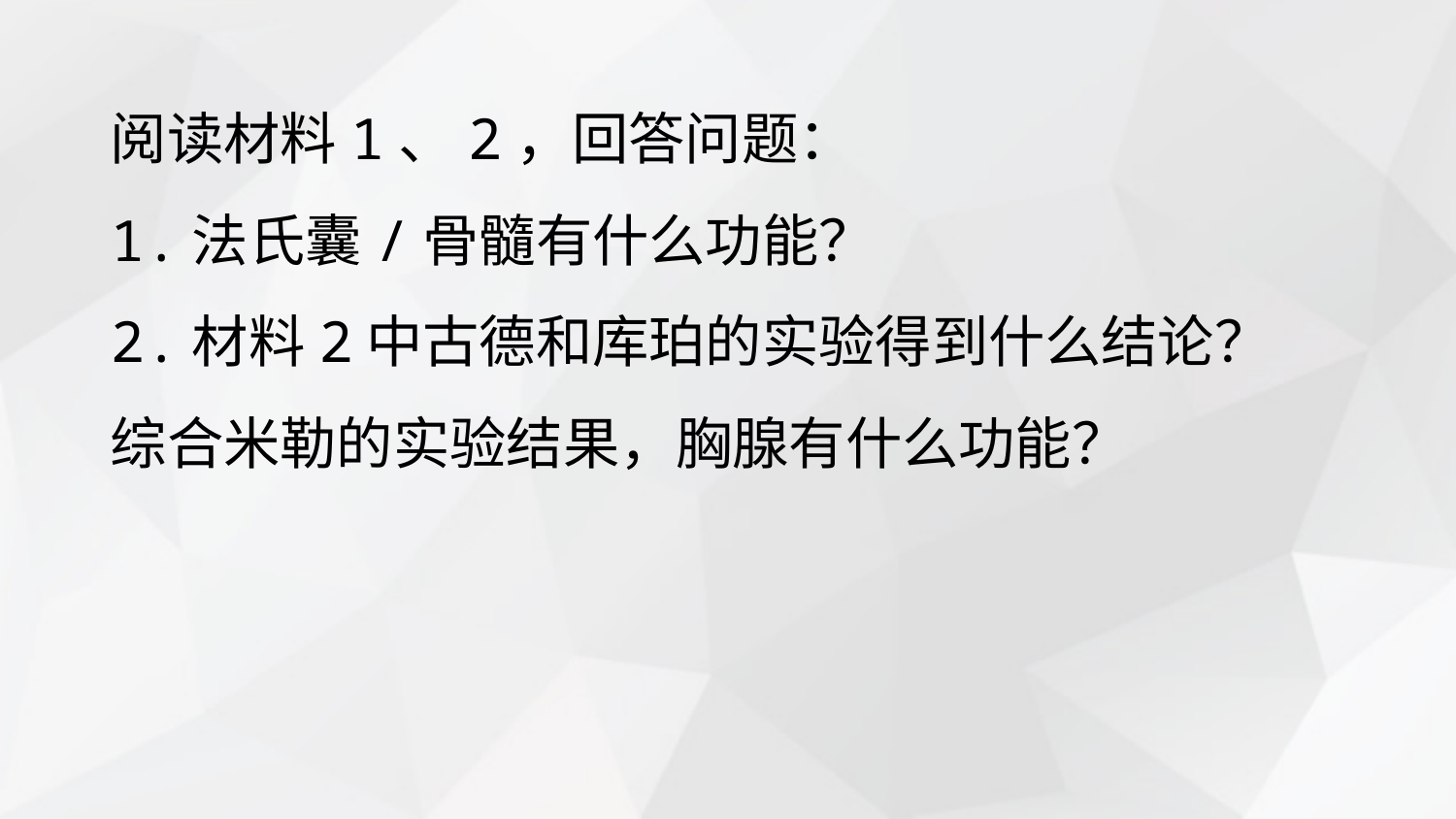

阅读材料1、2，回答问题：
1.法氏囊/骨髓有什么功能？
2.材料2中古德和库珀的实验得到什么结论？综合米勒的实验结果，胸腺有什么功能？